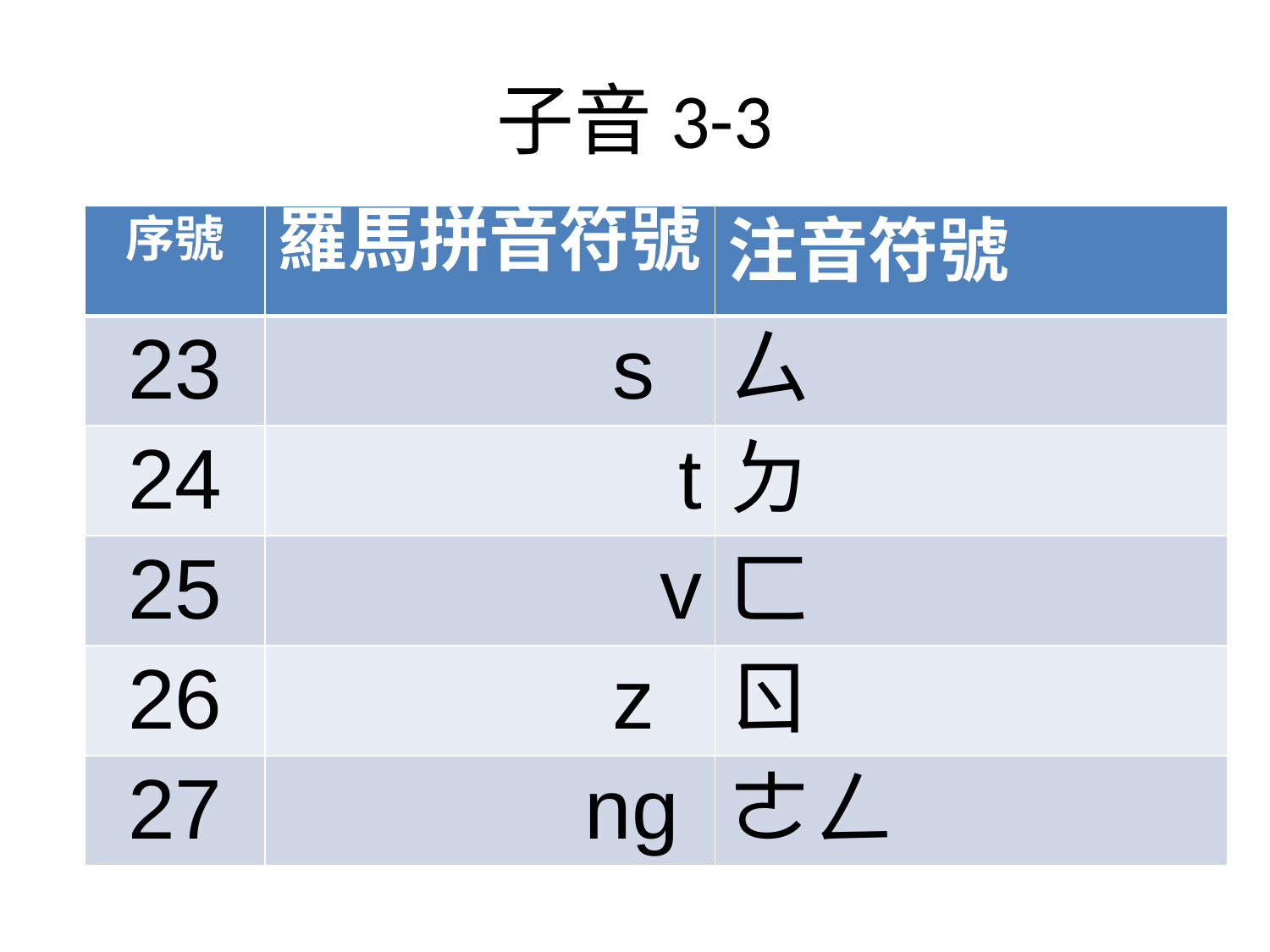

# 子音3-3
| 序號 | 羅馬拼音符號 | 注音符號 |
| --- | --- | --- |
| 23 | s | ㄙ |
| 24 | t | ㄉ |
| 25 | v | ㄈ |
| 26 | z | ㄖ |
| 27 | ng | ㄜㄥ |